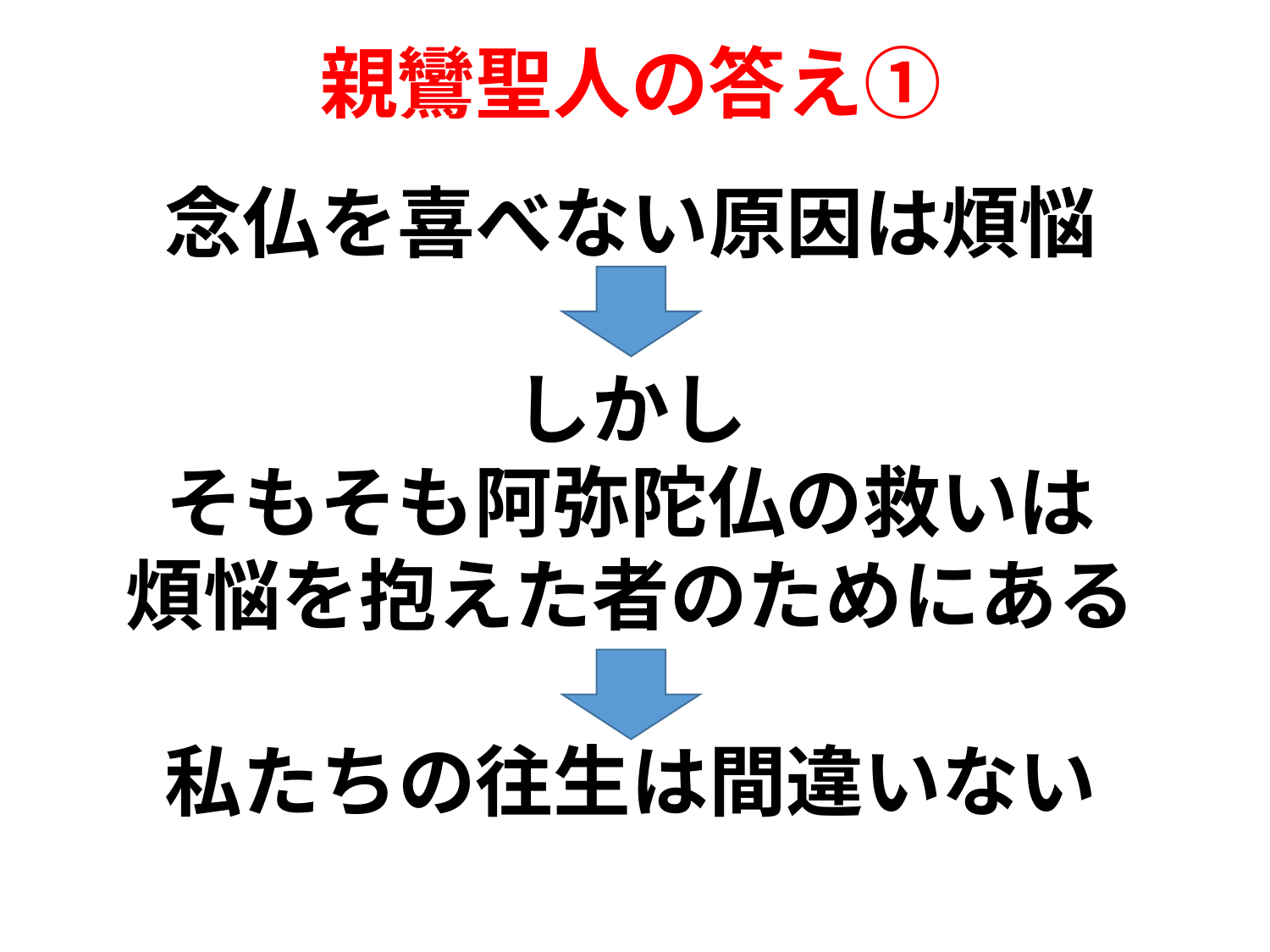

親鸞聖人の答え①
念仏を喜べない原因は煩悩

しかし
そもそも阿弥陀仏の救いは
煩悩を抱えた者のためにある

私たちの往生は間違いない